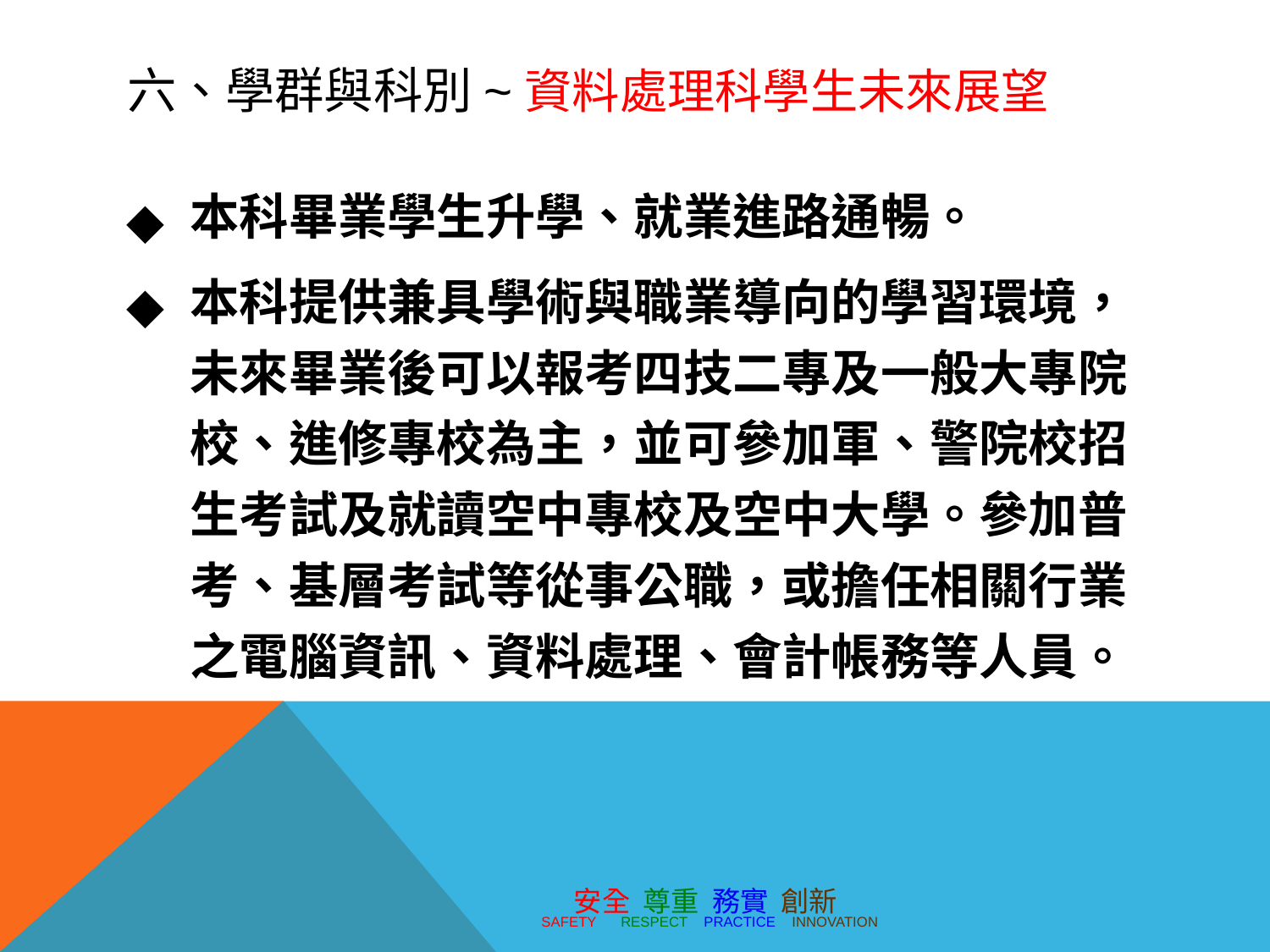

# 六、學群與科別~資料處理科學生未來展望
本科畢業學生升學、就業進路通暢。
本科提供兼具學術與職業導向的學習環境，未來畢業後可以報考四技二專及一般大專院校、進修專校為主，並可參加軍、警院校招生考試及就讀空中專校及空中大學。參加普考、基層考試等從事公職，或擔任相關行業之電腦資訊、資料處理、會計帳務等人員。
安全  尊重  務實  創新
   SAFETY      RESPECT    PRACTICE    INNOVATION